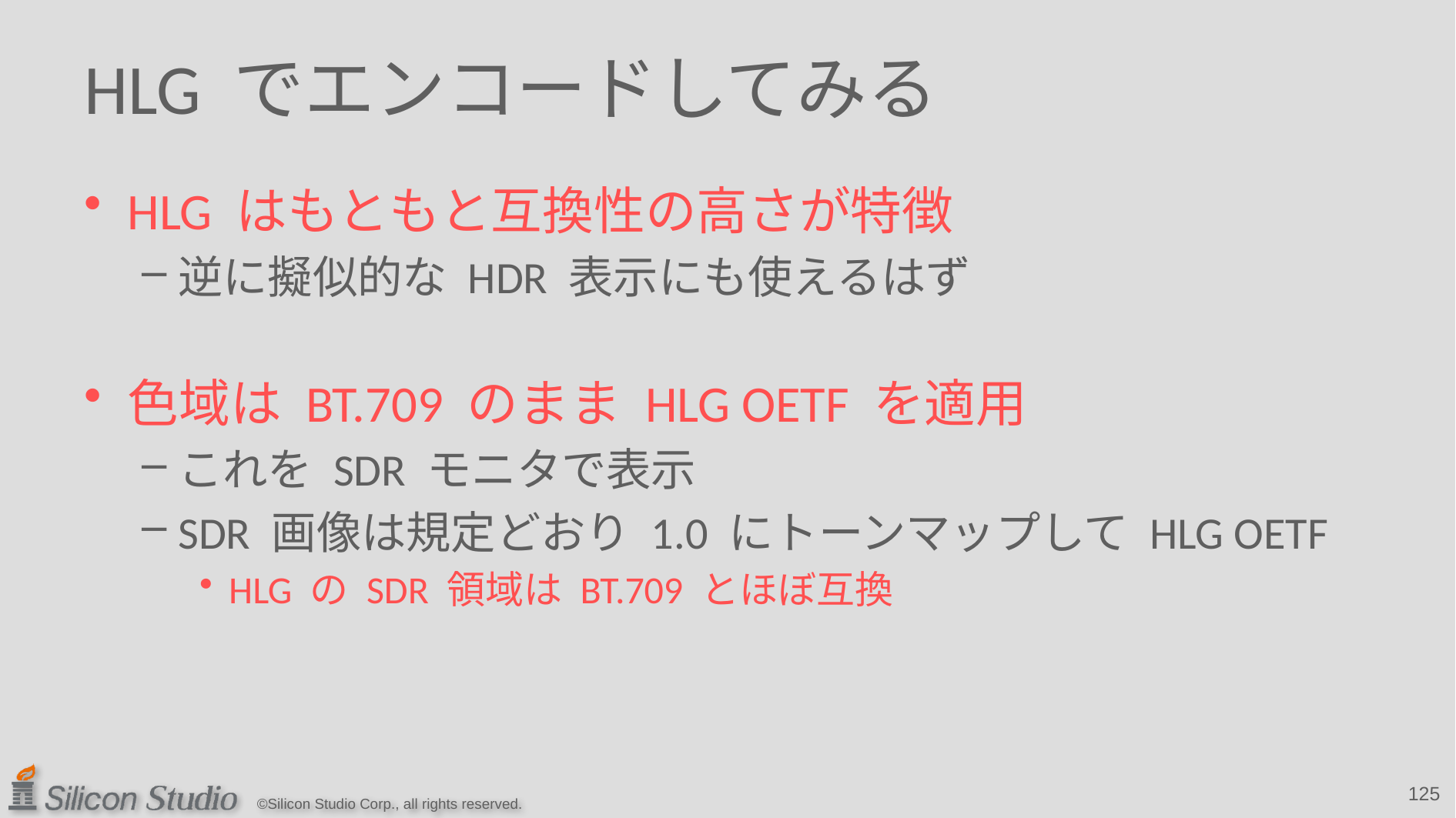

# HLG でエンコードしてみる
HLG はもともと互換性の高さが特徴
逆に擬似的な HDR 表示にも使えるはず

色域は BT.709 のまま HLG OETF を適用
これを SDR モニタで表示
SDR 画像は規定どおり 1.0 にトーンマップして HLG OETF
HLG の SDR 領域は BT.709 とほぼ互換
125